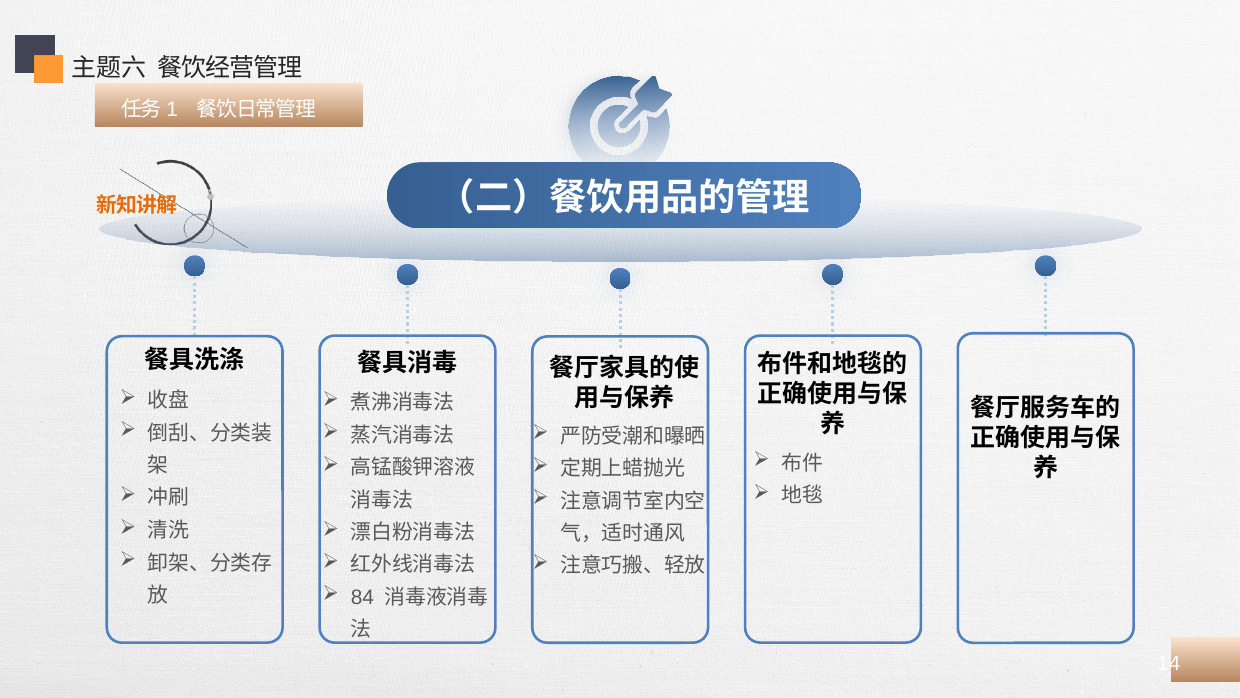

主题六  餐饮经营管理

 任务1   餐饮日常管理

（二）餐饮用品的管理

餐具洗涤
餐具消毒

餐厅家具的使用与保养
收盘
倒刮、分类装架
冲刷
清洗
卸架、分类存放

煮沸消毒法
蒸汽消毒法
高锰酸钾溶液消毒法
漂白粉消毒法
红外线消毒法
84 消毒液消毒法

布件和地毯的正确使用与保养
严防受潮和曝晒
定期上蜡抛光
注意调节室内空气，适时通风
注意巧搬、轻放
餐厅服务车的正确使用与保养
布件
地毯